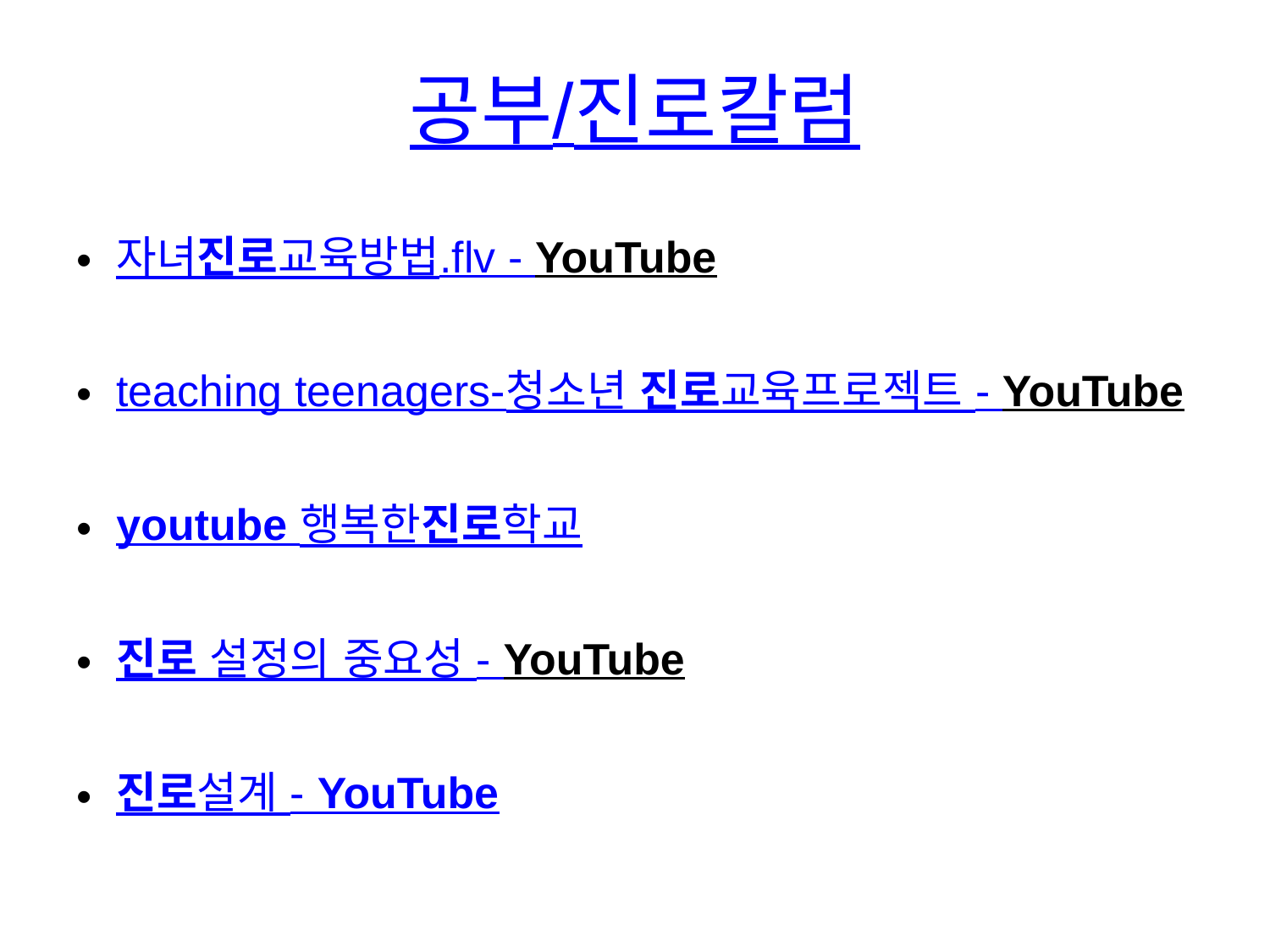

# 공부/진로칼럼
자녀진로교육방법.flv - YouTube

teaching teenagers-청소년 진로교육프로젝트 - YouTube

youtube 행복한진로학교

진로 설정의 중요성 - YouTube

진로설계 - YouTube